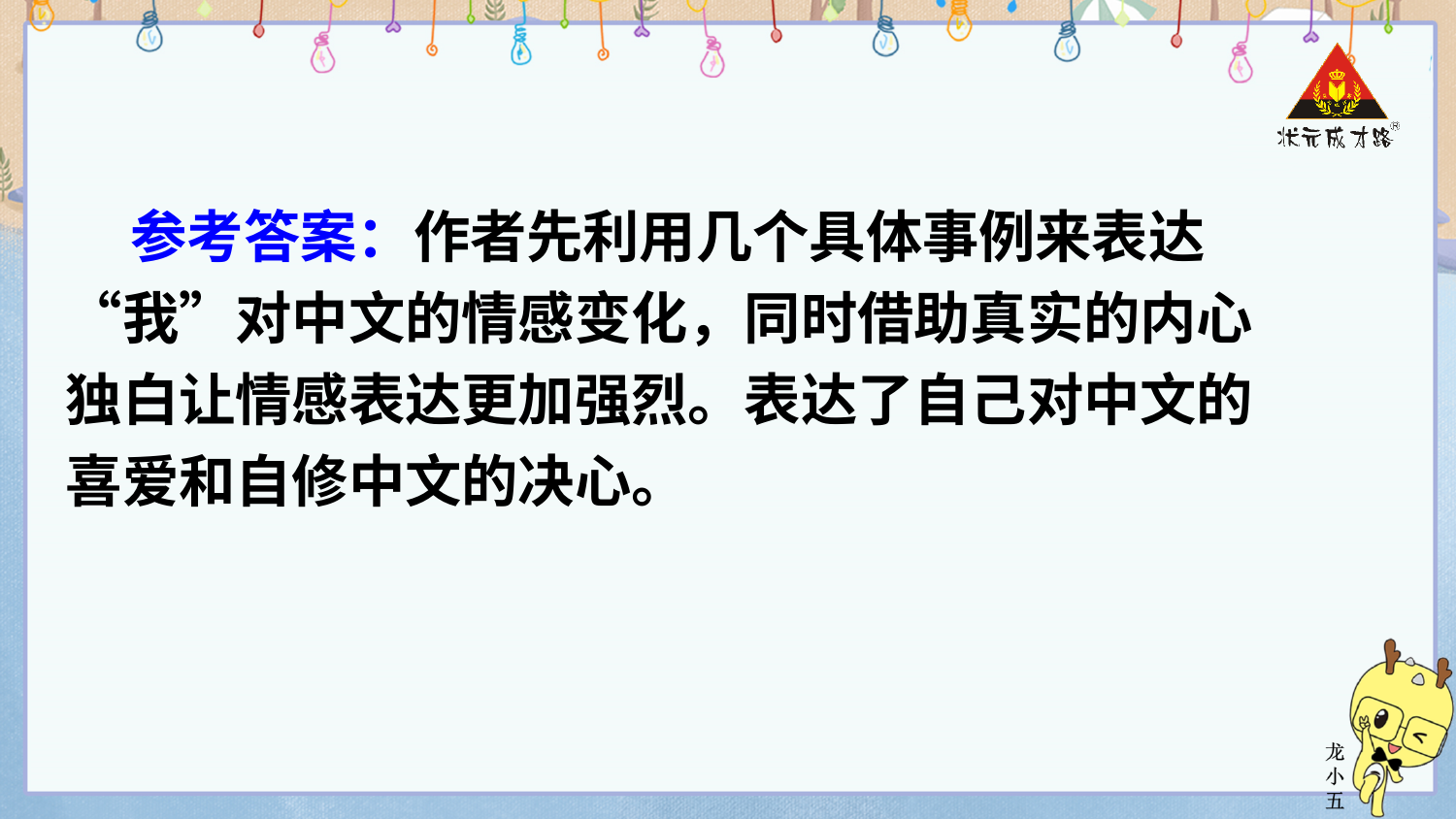

参考答案：作者先利用几个具体事例来表达“我”对中文的情感变化，同时借助真实的内心独白让情感表达更加强烈。表达了自己对中文的喜爱和自修中文的决心。